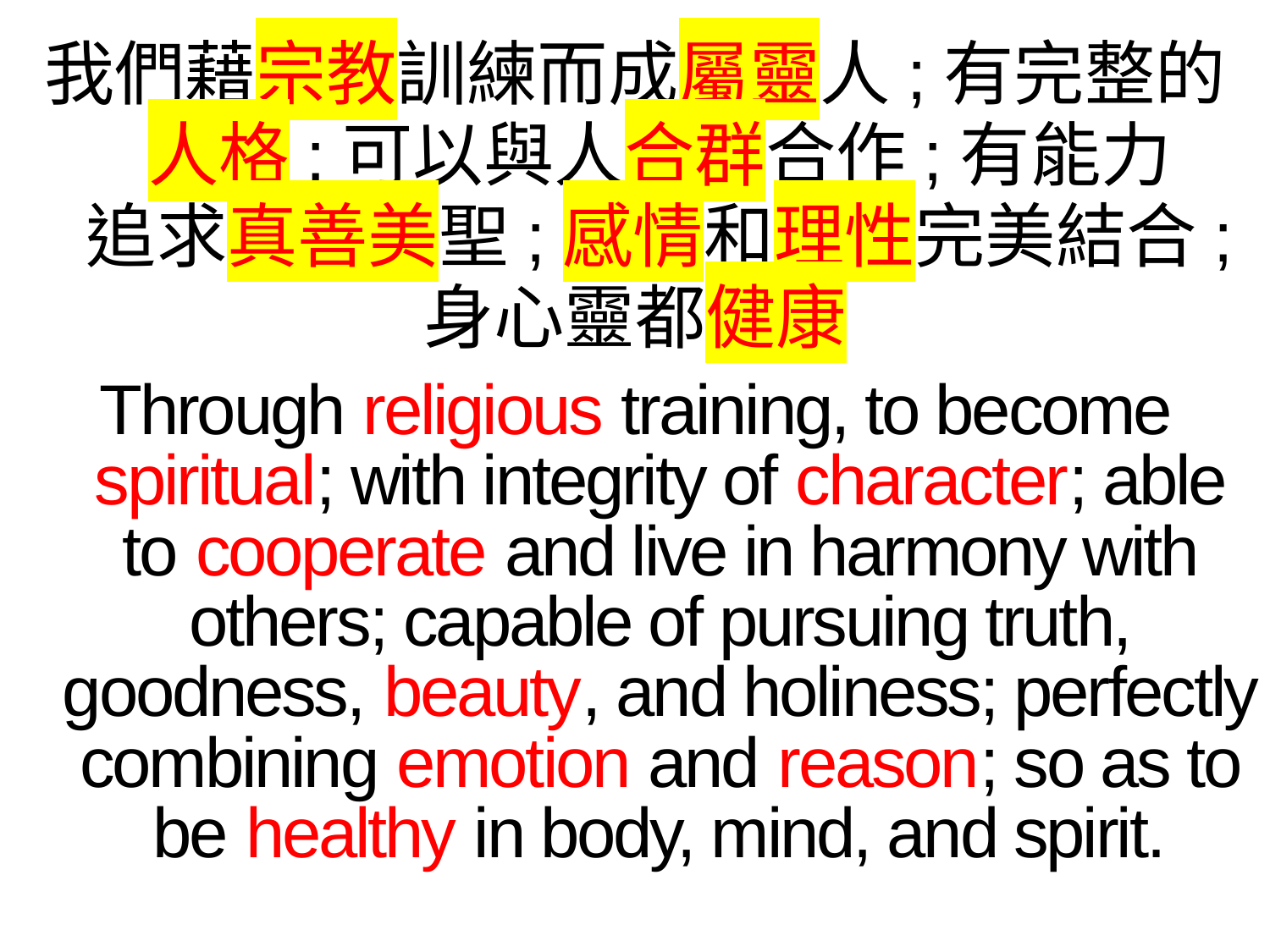

我們藉宗教訓練而成屬靈人;有完整的
人格;可以與人合群合作;有能力
追求真善美聖;感情和理性完美結合;
身心靈都健康
Through religious training, to become spiritual; with integrity of character; able to cooperate and live in harmony with others; capable of pursuing truth, goodness, beauty, and holiness; perfectly combining emotion and reason; so as to be healthy in body, mind, and spirit.